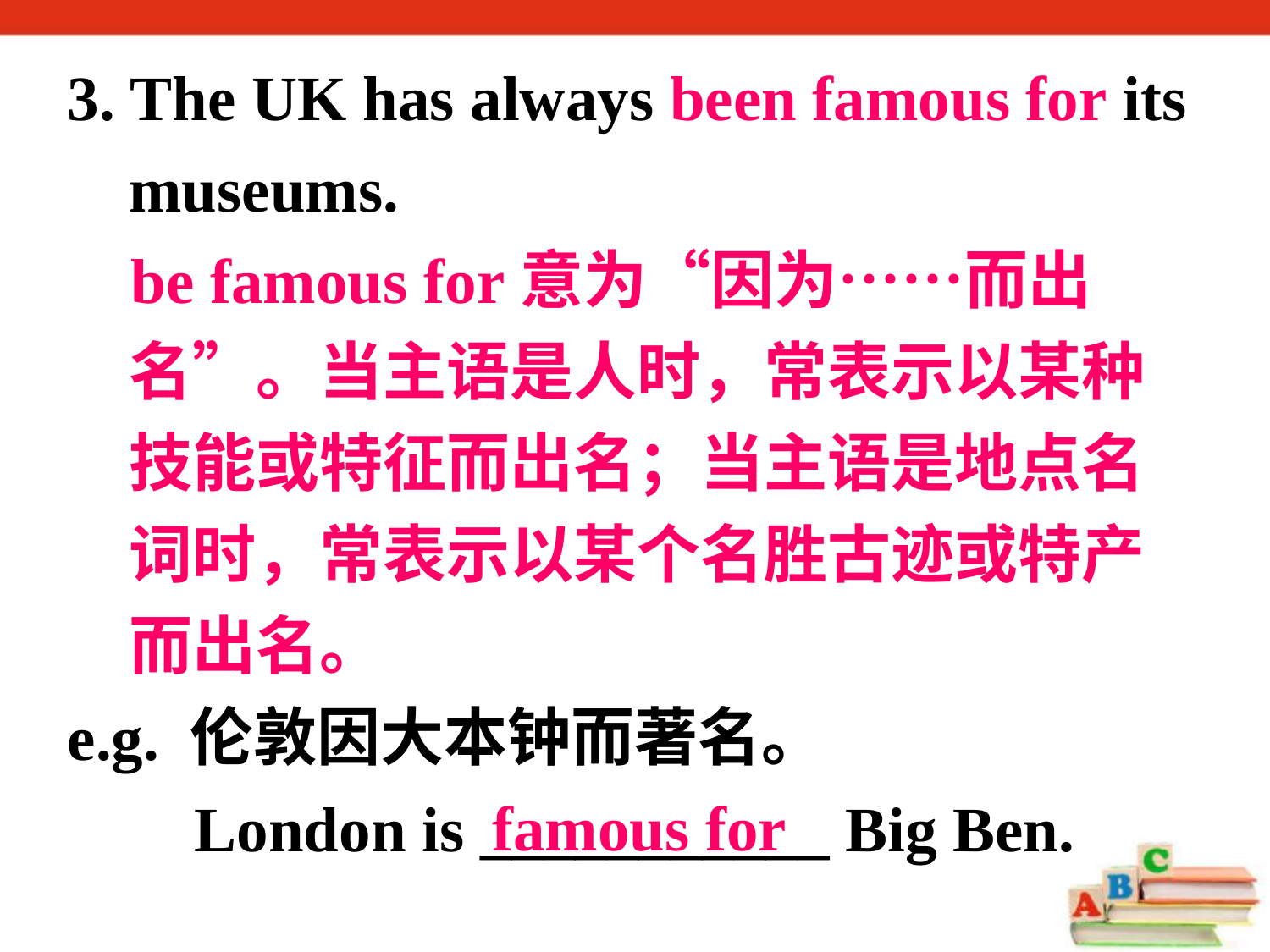

3. The UK has always been famous for its museums.
    be famous for意为“因为……而出名”。当主语是人时，常表示以某种技能或特征而出名；当主语是地点名词时，常表示以某个名胜古迹或特产而出名。
e.g. 伦敦因大本钟而著名。
        London is ___________ Big Ben.
famous for